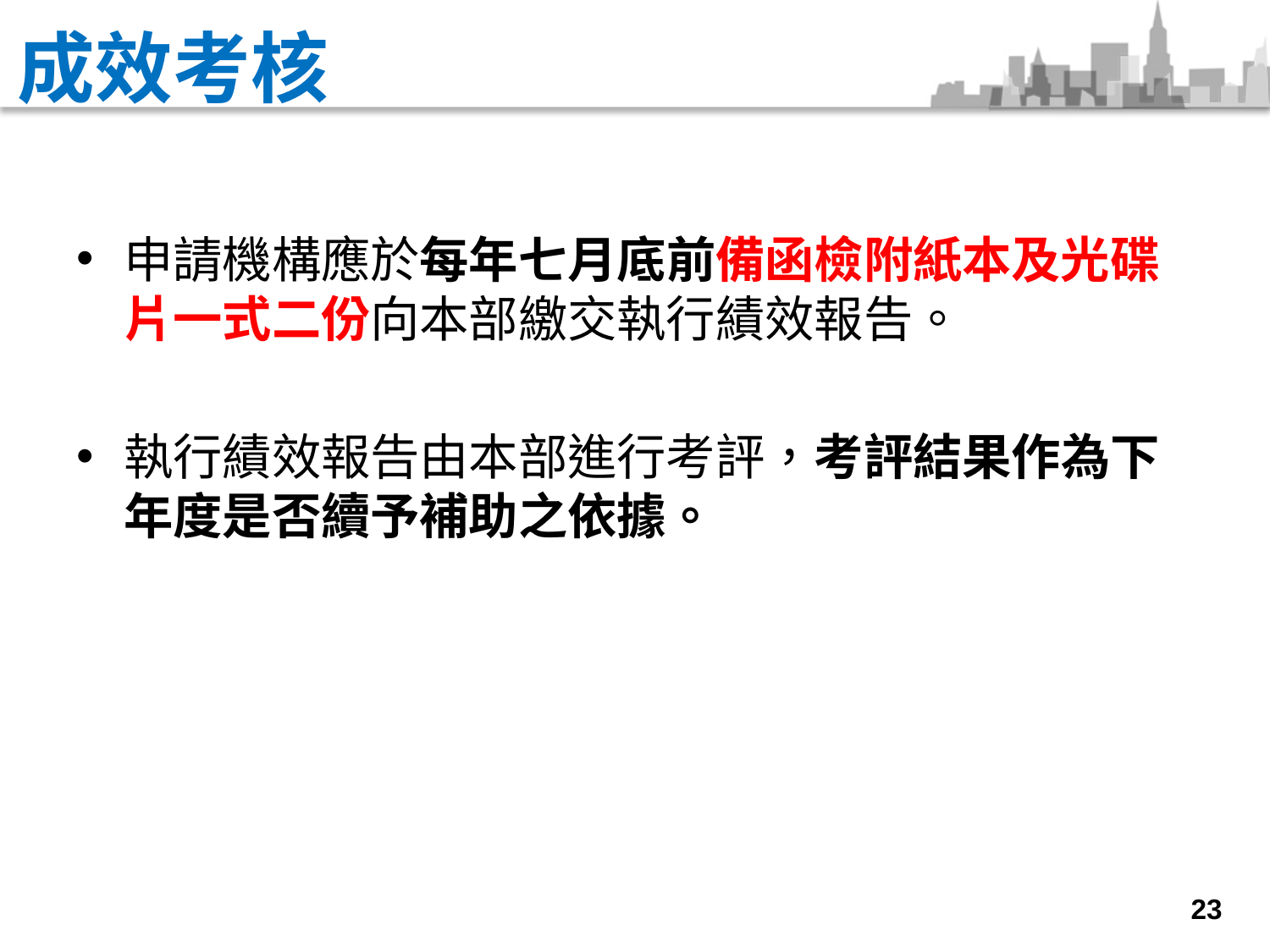

# 成效考核
申請機構應於每年七月底前備函檢附紙本及光碟片一式二份向本部繳交執行績效報告。

執行績效報告由本部進行考評，考評結果作為下年度是否續予補助之依據。
23